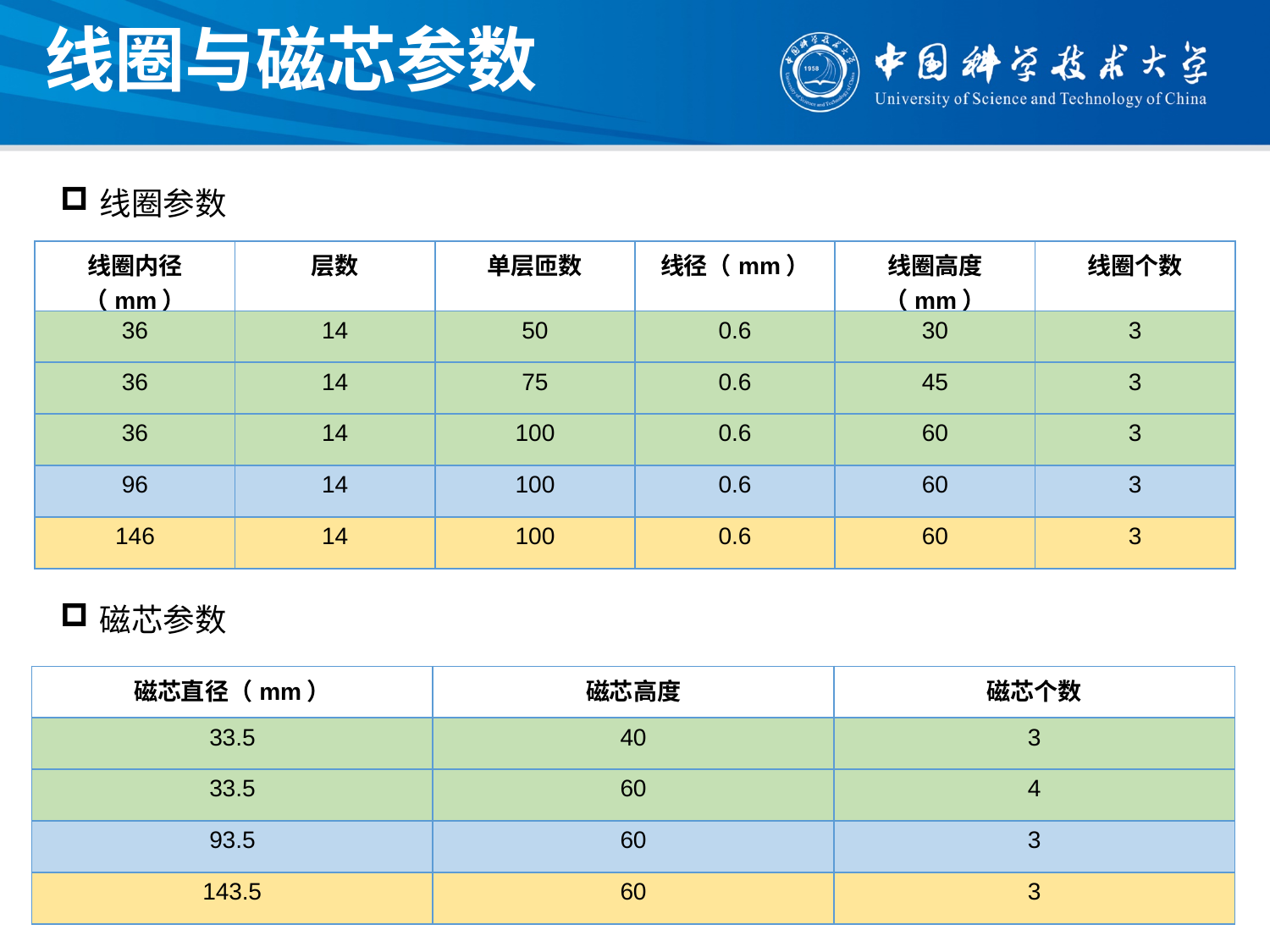

线圈与磁芯参数
线圈参数
| 线圈内径（mm） | 层数 | 单层匝数 | 线径（mm） | 线圈高度（mm） | 线圈个数 |
| --- | --- | --- | --- | --- | --- |
| 36 | 14 | 50 | 0.6 | 30 | 3 |
| 36 | 14 | 75 | 0.6 | 45 | 3 |
| 36 | 14 | 100 | 0.6 | 60 | 3 |
| 96 | 14 | 100 | 0.6 | 60 | 3 |
| 146 | 14 | 100 | 0.6 | 60 | 3 |
磁芯参数
| 磁芯直径（mm） | 磁芯高度 | 磁芯个数 |
| --- | --- | --- |
| 33.5 | 40 | 3 |
| 33.5 | 60 | 4 |
| 93.5 | 60 | 3 |
| 143.5 | 60 | 3 |
2